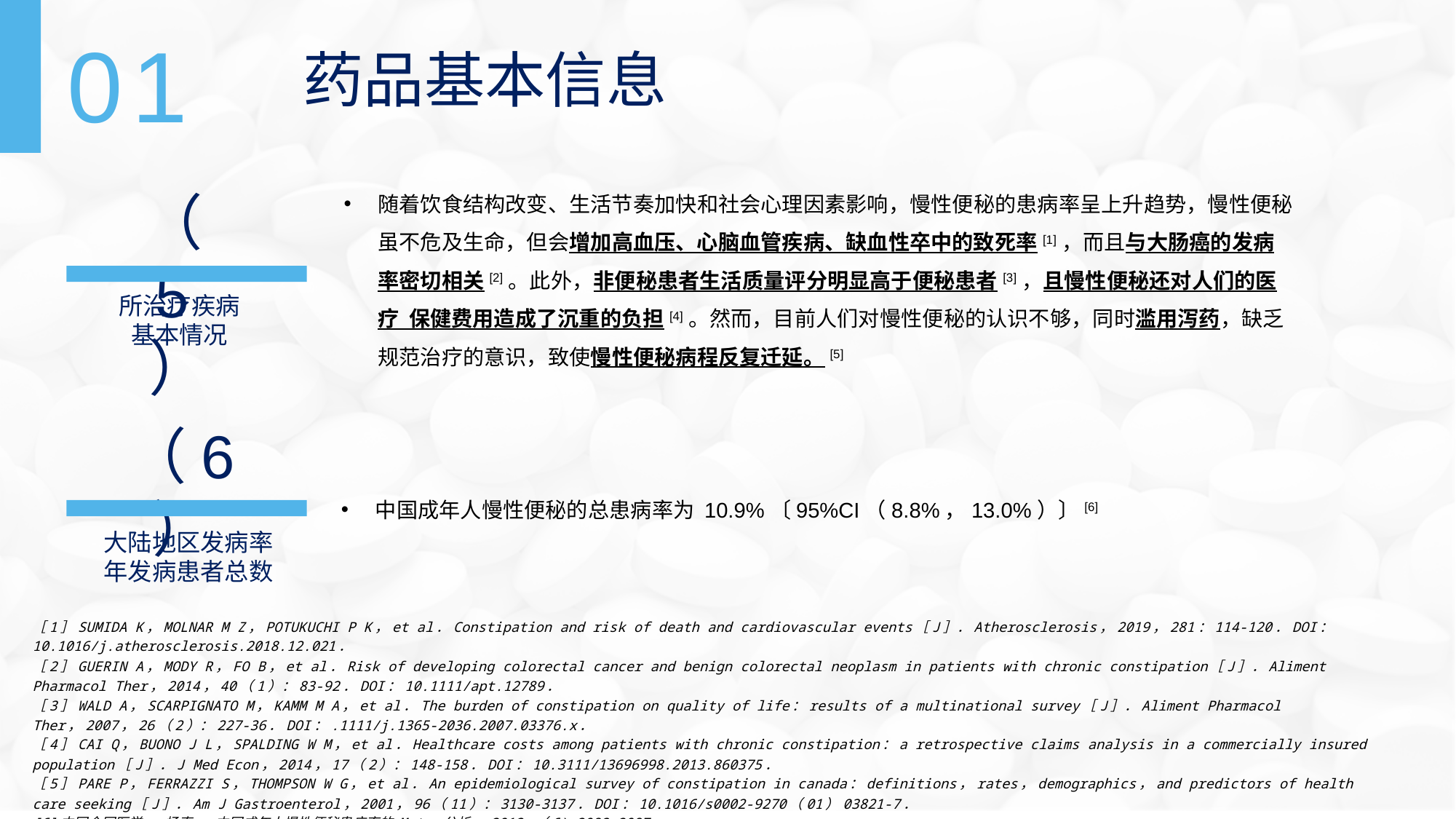

01
药品基本信息
随着饮食结构改变、生活节奏加快和社会心理因素影响，慢性便秘的患病率呈上升趋势，慢性便秘虽不危及生命，但会增加高血压、心脑血管疾病、缺血性卒中的致死率[1]，而且与大肠癌的发病率密切相关[2]。此外，非便秘患者生活质量评分明显高于便秘患者[3]，且慢性便秘还对人们的医疗  保健费用造成了沉重的负担[4]。然而，目前人们对慢性便秘的认识不够，同时滥用泻药，缺乏规范治疗的意识，致使慢性便秘病程反复迁延。[5]
（5）

所治疗疾病
基本情况
（6）
中国成年人慢性便秘的总患病率为 10.9%〔95%CI（8.8%，13.0%）〕[6]

大陆地区发病率
年发病患者总数
［1］SUMIDA K，MOLNAR M Z，POTUKUCHI P K，et al．Constipation and risk of death and cardiovascular events［J］．Atherosclerosis，2019，281：114-120．DOI：10.1016/j.atherosclerosis.2018.12.021．
［2］GUERIN A，MODY R，FO B，et al．Risk of developing colorectal cancer and benign colorectal neoplasm in patients with chronic constipation［J］．Aliment Pharmacol Ther，2014，40（1）：83-92．DOI：10.1111/apt.12789．
［3］WALD A，SCARPIGNATO M，KAMM M A，et al．The burden of constipation on quality of life：results of a multinational survey［J］．Aliment Pharmacol Ther，2007，26（2）：227-36．DOI：.1111/j.1365-2036.2007.03376.x．
［4］CAI Q，BUONO J L，SPALDING W M，et al．Healthcare costs among patients with chronic constipation：a retrospective claims analysis in a commercially insured population［J］．J Med Econ，2014，17（2）：148-158．DOI：10.3111/13696998.2013.860375．
［5］PARE P，FERRAZZI S，THOMPSON W G，et al．An epidemiological survey of constipation in canada：definitions，rates，demographics，and predictors of health care seeking［J］．Am J Gastroenterol，2001，96（11）：3130-3137．DOI：10.1016/s0002-9270（01）03821-7．
[6]中国全国医学, 杨直. 中国成年人慢性便秘患病率的 Meta 分析, 2012,（6):2092-2097 ；